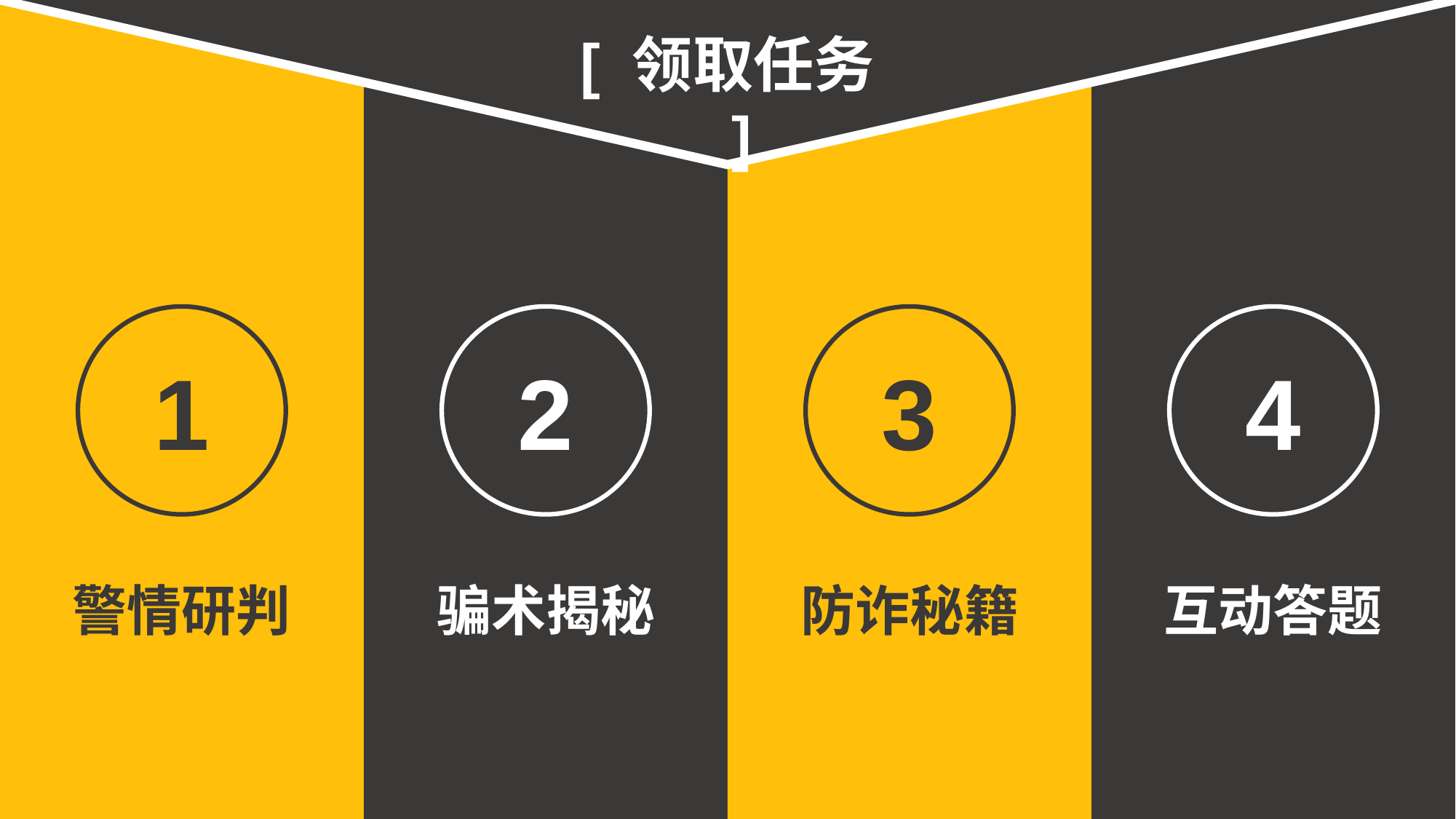

[ 领取任务 ]
1
警情研判
2
骗术揭秘
3
防诈秘籍
4
互动答题